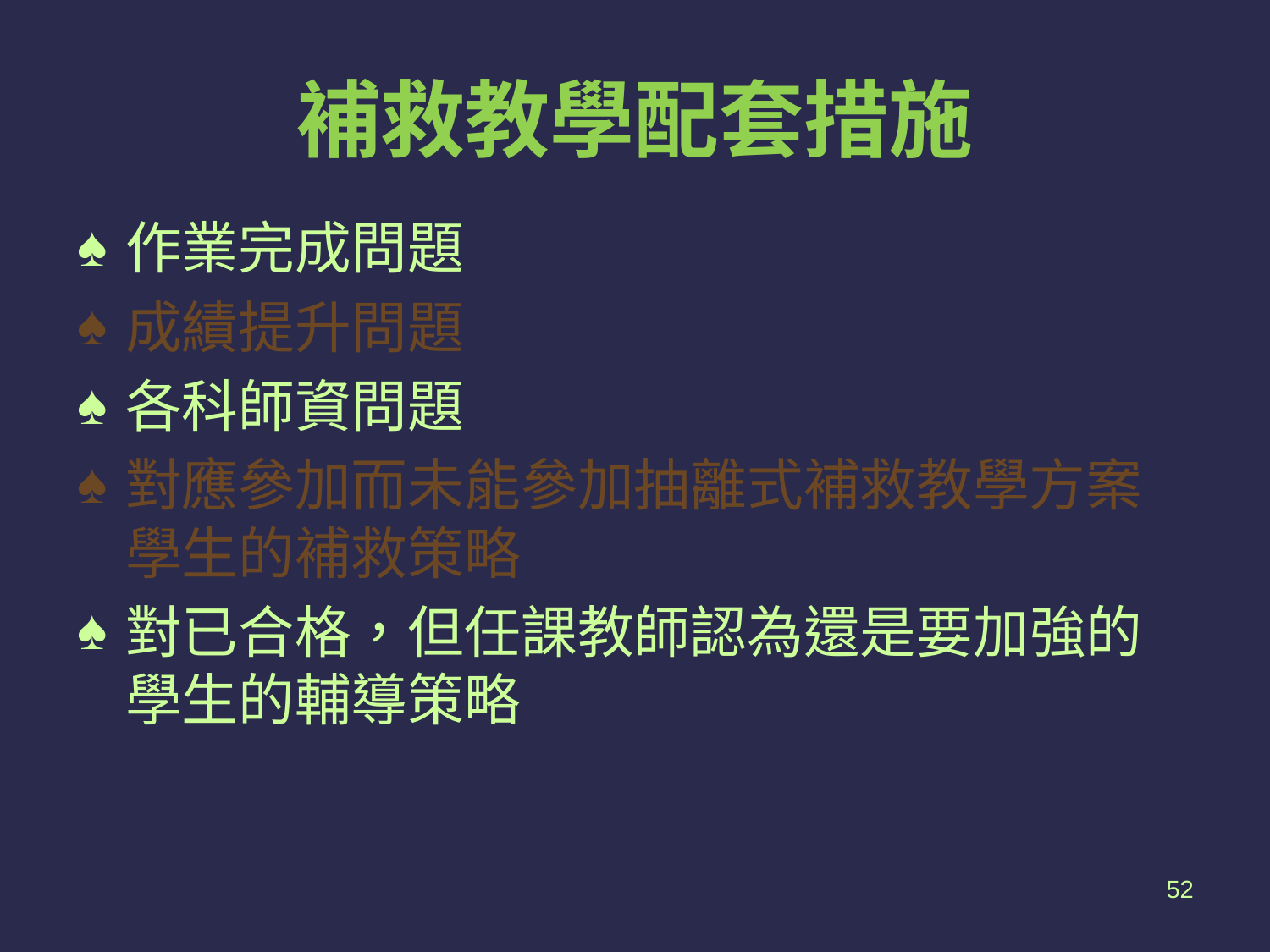

# 補救教學配套措施
作業完成問題
成績提升問題
各科師資問題
對應參加而未能參加抽離式補救教學方案學生的補救策略
對已合格，但任課教師認為還是要加強的學生的輔導策略

52